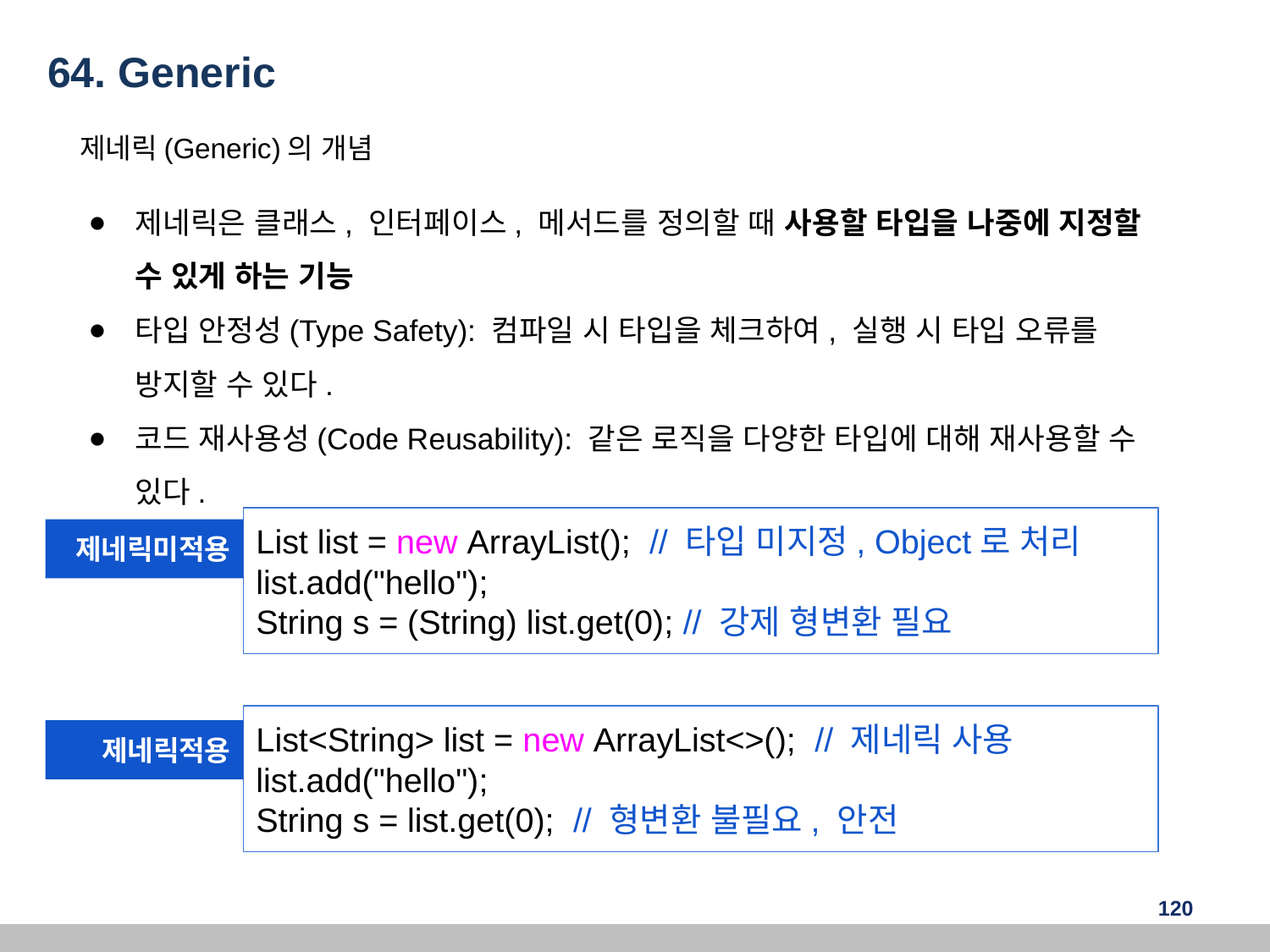

64. Generic
 제네릭(Generic)의 개념
제네릭은 클래스, 인터페이스, 메서드를 정의할 때 사용할 타입을 나중에 지정할 수 있게 하는 기능
타입 안정성(Type Safety): 컴파일 시 타입을 체크하여, 실행 시 타입 오류를 방지할 수 있다.
코드 재사용성(Code Reusability): 같은 로직을 다양한 타입에 대해 재사용할 수 있다.
List list = new ArrayList();  // 타입 미지정, Object로 처리
list.add("hello");
String s = (String) list.get(0); // 강제 형변환 필요
제네릭미적용
List<String> list = new ArrayList<>();  // 제네릭 사용
list.add("hello");
String s = list.get(0);  // 형변환 불필요, 안전
제네릭적용
120